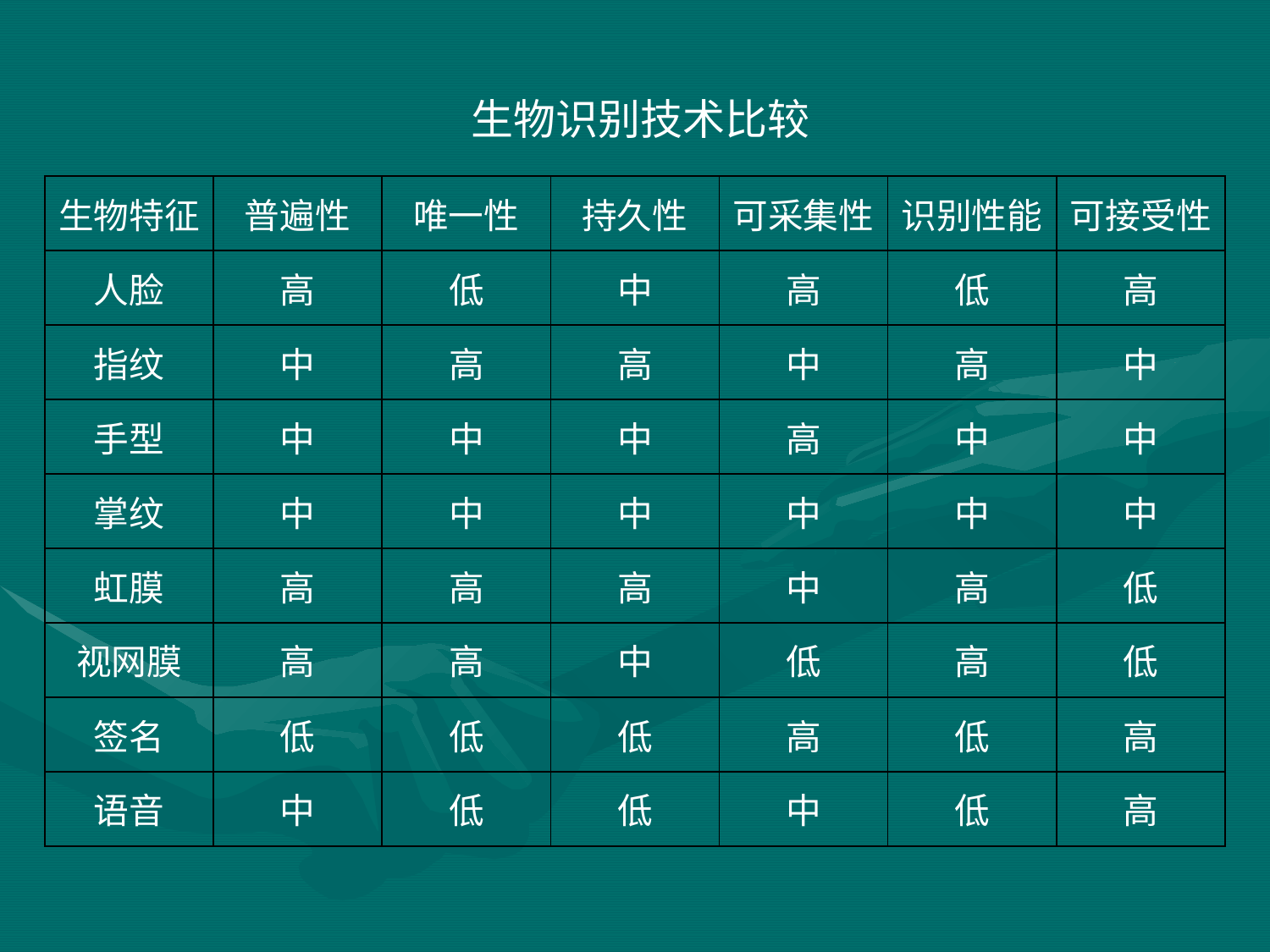

生物识别技术比较
| 生物特征 | 普遍性 | 唯一性 | 持久性 | 可采集性 | 识别性能 | 可接受性 |
| --- | --- | --- | --- | --- | --- | --- |
| 人脸 | 高 | 低 | 中 | 高 | 低 | 高 |
| 指纹 | 中 | 高 | 高 | 中 | 高 | 中 |
| 手型 | 中 | 中 | 中 | 高 | 中 | 中 |
| 掌纹 | 中 | 中 | 中 | 中 | 中 | 中 |
| 虹膜 | 高 | 高 | 高 | 中 | 高 | 低 |
| 视网膜 | 高 | 高 | 中 | 低 | 高 | 低 |
| 签名 | 低 | 低 | 低 | 高 | 低 | 高 |
| 语音 | 中 | 低 | 低 | 中 | 低 | 高 |